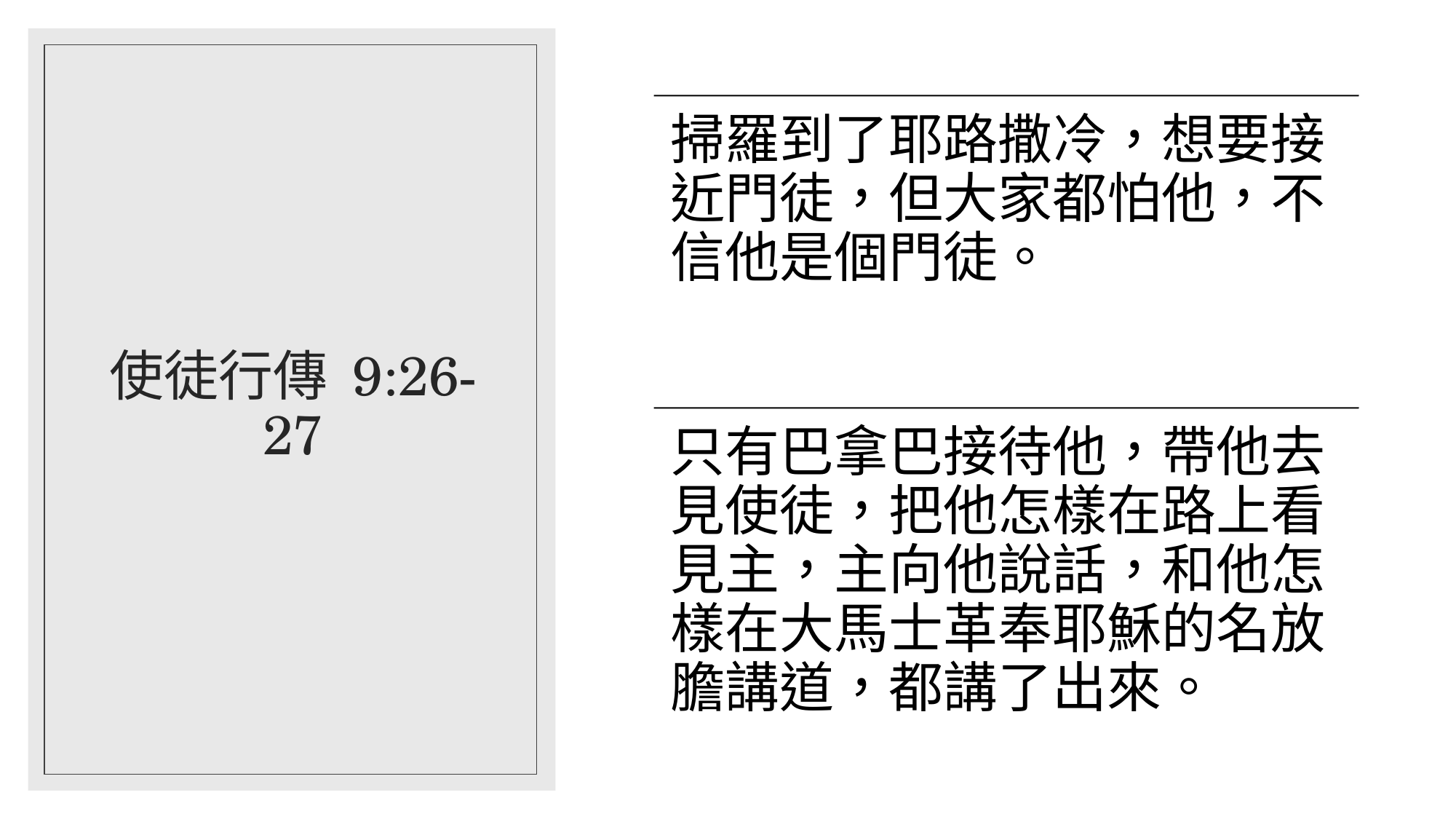

# 使徒行傳 9:26-27
掃羅到了耶路撒冷，想要接近門徒，但大家都怕他，不信他是個門徒。
只有巴拿巴接待他，帶他去見使徒，把他怎樣在路上看見主，主向他說話，和他怎樣在大馬士革奉耶穌的名放膽講道，都講了出來。